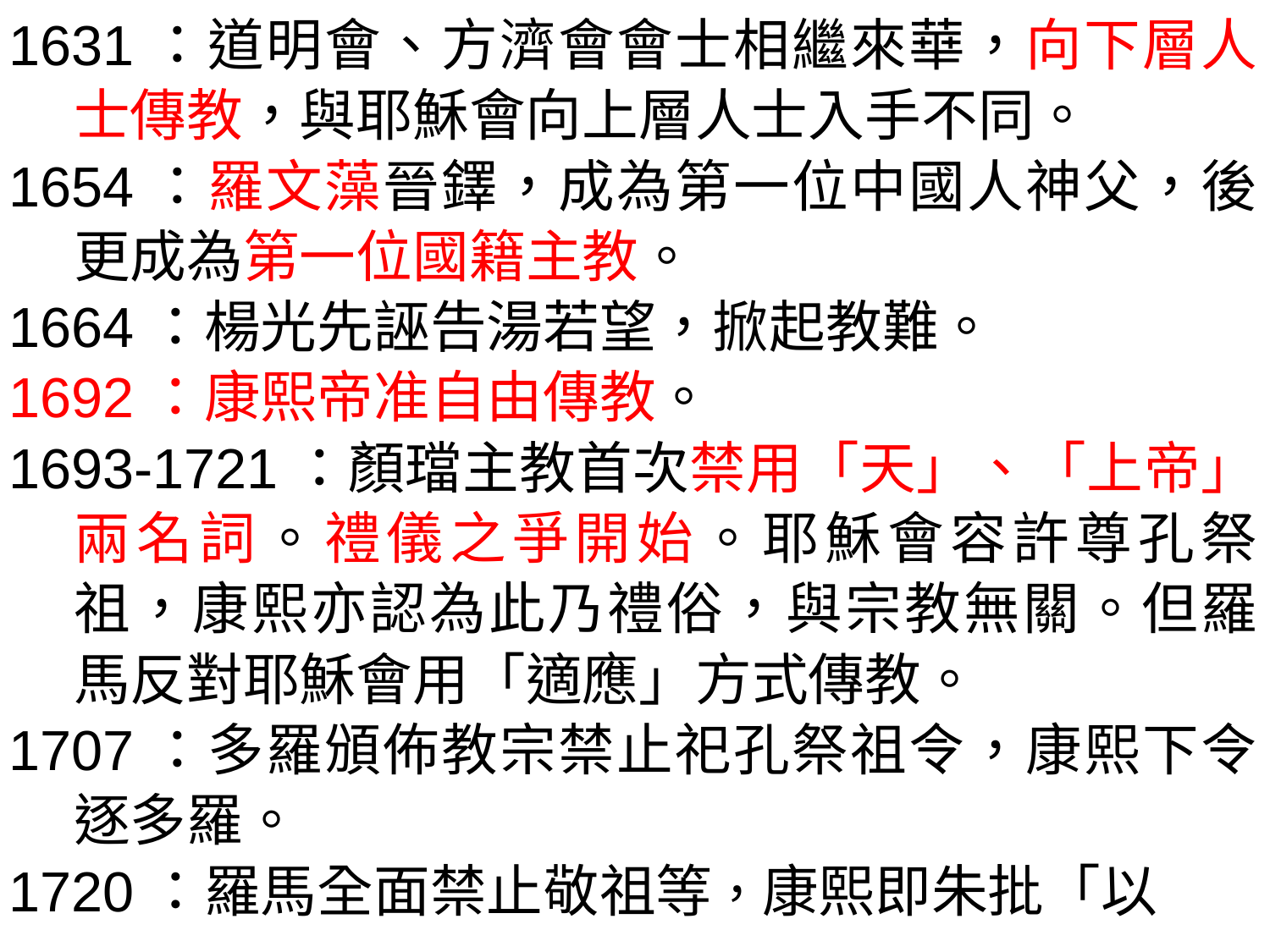

1631：道明會、方濟會會士相繼來華，向下層人士傳教，與耶穌會向上層人士入手不同。
1654：羅文藻晉鐸，成為第一位中國人神父，後更成為第一位國籍主教。
1664：楊光先誣告湯若望，掀起教難。
1692：康熙帝准自由傳教。
1693-1721：顏璫主教首次禁用「天」、「上帝」兩名詞。禮儀之爭開始。耶穌會容許尊孔祭祖，康熙亦認為此乃禮俗，與宗教無關。但羅馬反對耶穌會用「適應」方式傳教。
1707：多羅頒佈教宗禁止祀孔祭祖令，康熙下令逐多羅。
1720：羅馬全面禁止敬祖等，康熙即朱批「以